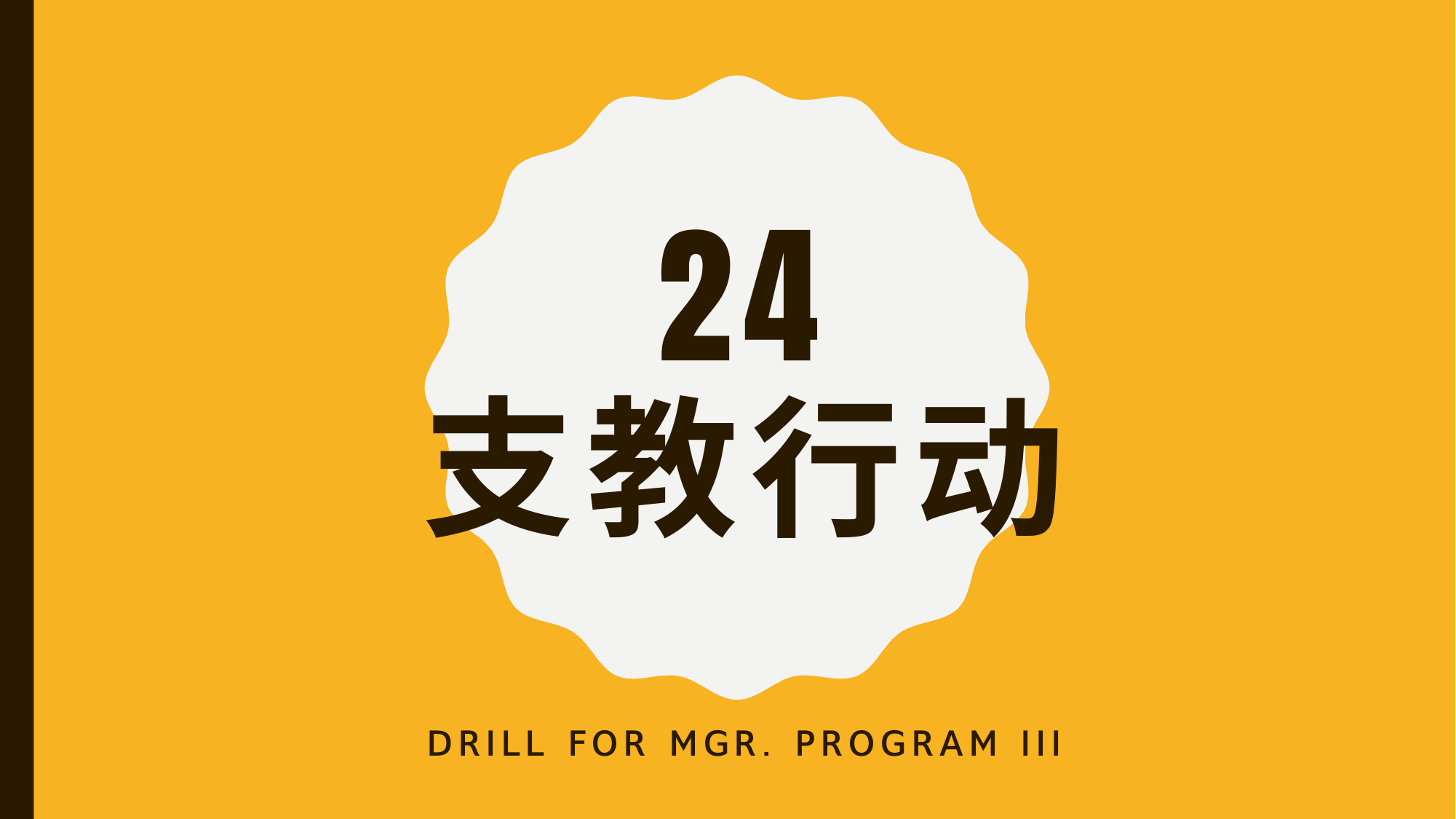

# 24 支教行动
Drill for mgr. program iii